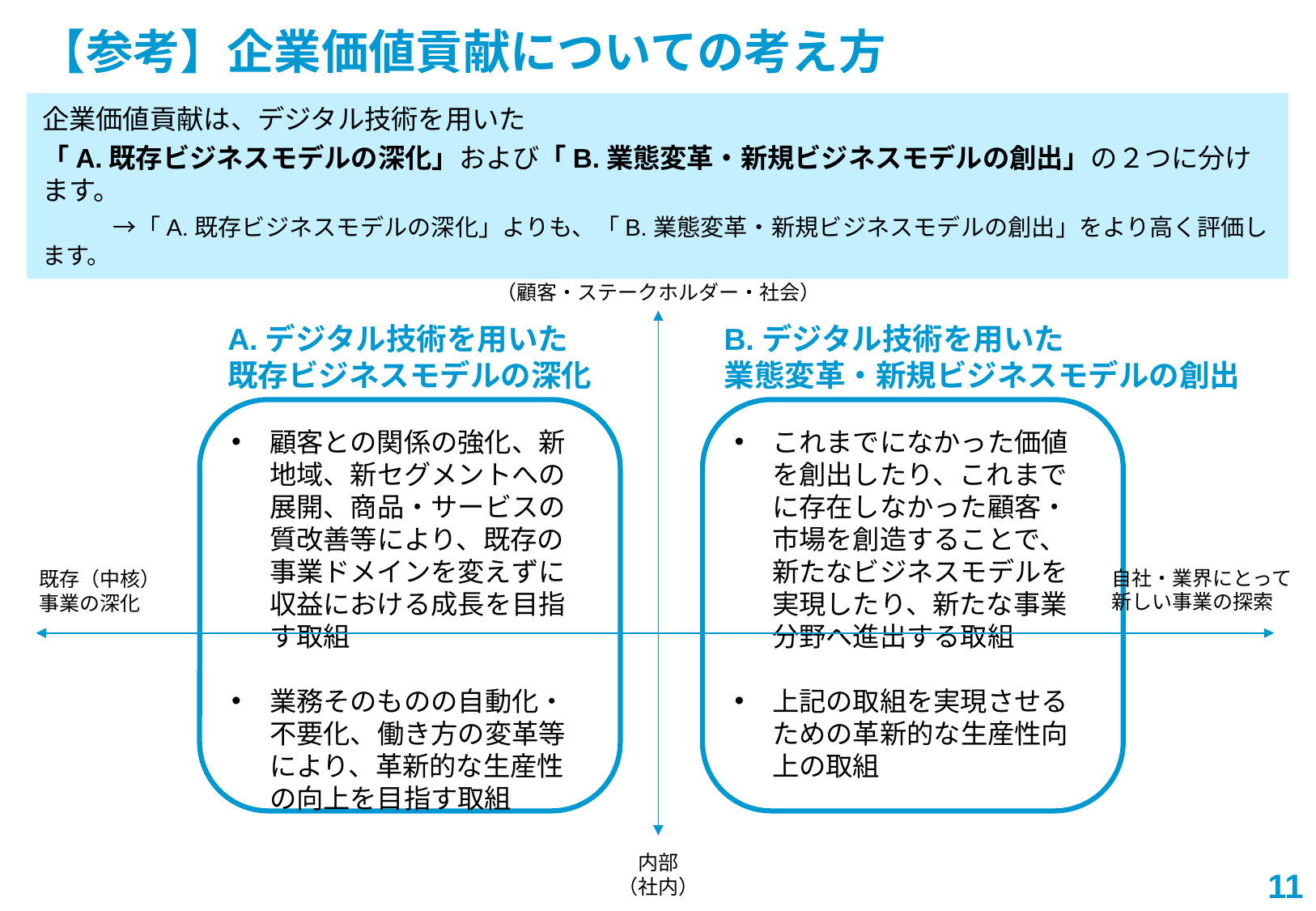

【参考】企業価値貢献についての考え方
企業価値貢献は、デジタル技術を用いた
「A.既存ビジネスモデルの深化」および「B.業態変革・新規ビジネスモデルの創出」の２つに分けます。
　　　→「A.既存ビジネスモデルの深化」よりも、「B.業態変革・新規ビジネスモデルの創出」をより高く評価します。
外部
（顧客・ステークホルダー・社会）
A.デジタル技術を用いた
既存ビジネスモデルの深化
B.デジタル技術を用いた
業態変革・新規ビジネスモデルの創出
顧客との関係の強化、新地域、新セグメントへの展開、商品・サービスの質改善等により、既存の事業ドメインを変えずに収益における成長を目指す取組

業務そのものの自動化・不要化、働き方の変革等により、革新的な生産性の向上を目指す取組
これまでになかった価値を創出したり、これまでに存在しなかった顧客・市場を創造することで、新たなビジネスモデルを実現したり、新たな事業分野へ進出する取組

上記の取組を実現させるための革新的な生産性向上の取組
自社・業界にとって
新しい事業の探索
既存（中核）
事業の深化
内部
（社内）
11